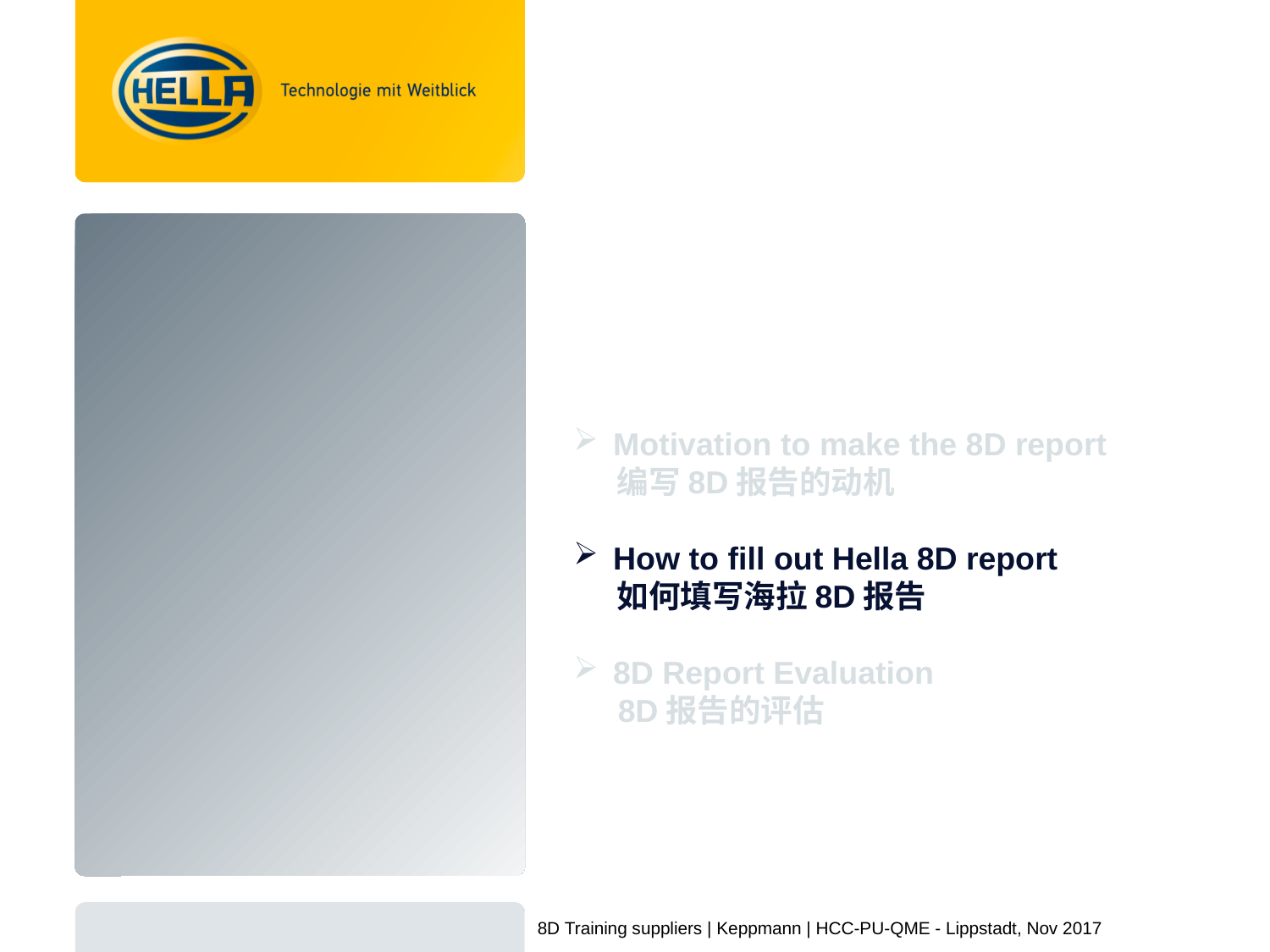

Motivation to make the 8D report
     编写8D报告的动机

How to fill out Hella 8D report
     如何填写海拉8D报告

8D Report Evaluation
     8D报告的评估
8D Training suppliers | Keppmann | HCC-PU-QME - Lippstadt, Nov 2017